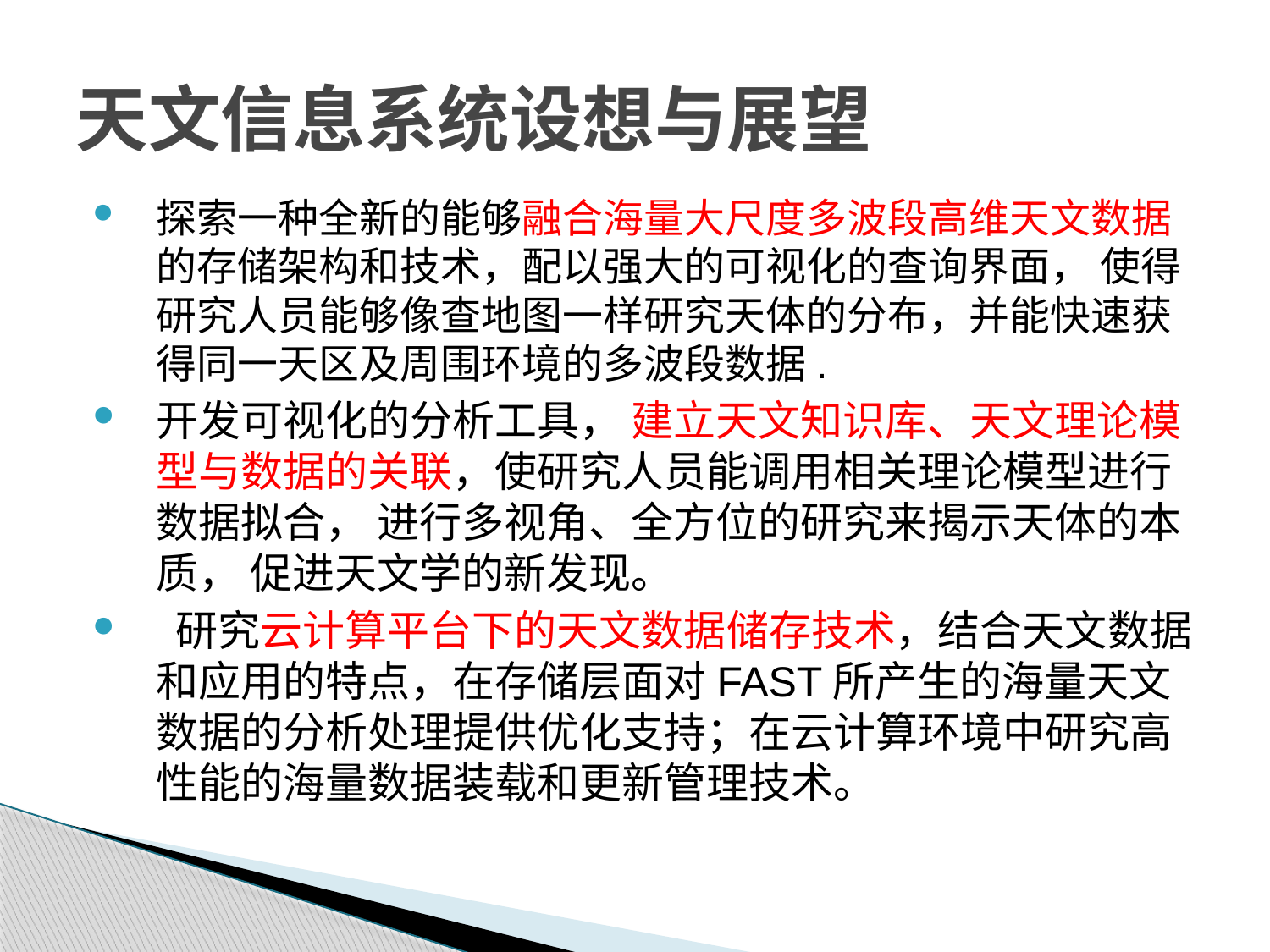

# 天文信息系统设想与展望
探索一种全新的能够融合海量大尺度多波段高维天文数据的存储架构和技术，配以强大的可视化的查询界面， 使得研究人员能够像查地图一样研究天体的分布，并能快速获得同一天区及周围环境的多波段数据.
开发可视化的分析工具， 建立天文知识库、天文理论模型与数据的关联，使研究人员能调用相关理论模型进行数据拟合， 进行多视角、全方位的研究来揭示天体的本质， 促进天文学的新发现。
 研究云计算平台下的天文数据储存技术，结合天文数据和应用的特点，在存储层面对FAST所产生的海量天文数据的分析处理提供优化支持；在云计算环境中研究高性能的海量数据装载和更新管理技术。